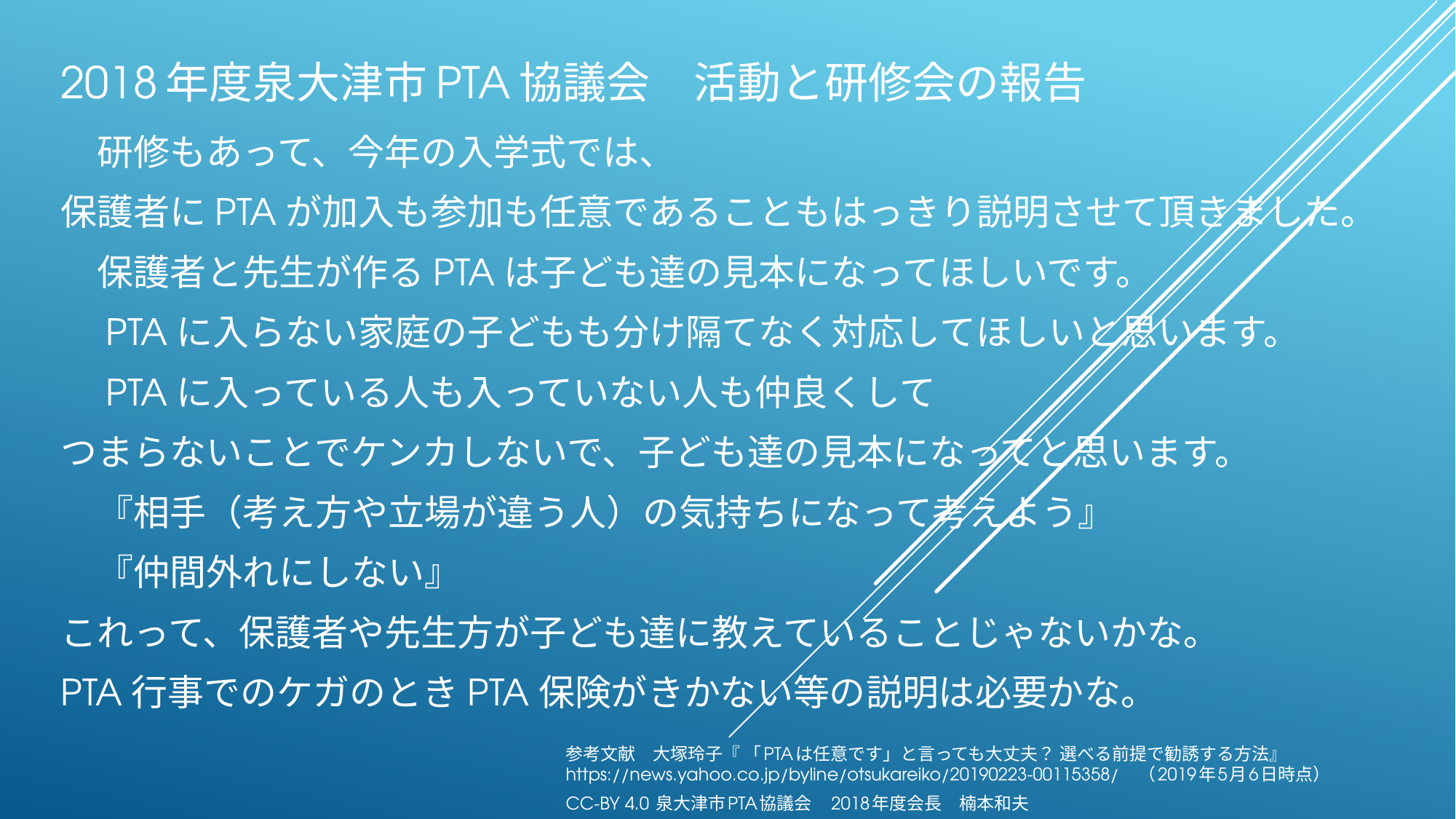

# 2018年度泉大津市PTA協議会　活動と研修会の報告
　研修もあって、今年の入学式では、
保護者にPTAが加入も参加も任意であることもはっきり説明させて頂きました。
　保護者と先生が作るPTAは子ども達の見本になってほしいです。
　PTAに入らない家庭の子どもも分け隔てなく対応してほしいと思います。
　PTAに入っている人も入っていない人も仲良くして
つまらないことでケンカしないで、子ども達の見本になってと思います。
　『相手（考え方や立場が違う人）の気持ちになって考えよう』
　『仲間外れにしない』
これって、保護者や先生方が子ども達に教えていることじゃないかな。
PTA行事でのケガのときPTA保険がきかない等の説明は必要かな。

参考文献　大塚玲子『 「PTAは任意です」と言っても大丈夫？ 選べる前提で勧誘する方法』　https://news.yahoo.co.jp/byline/otsukareiko/20190223-00115358/　（2019年5月6日時点）
CC-BY 4.0 泉大津市PTA協議会　2018年度会長　楠本和夫